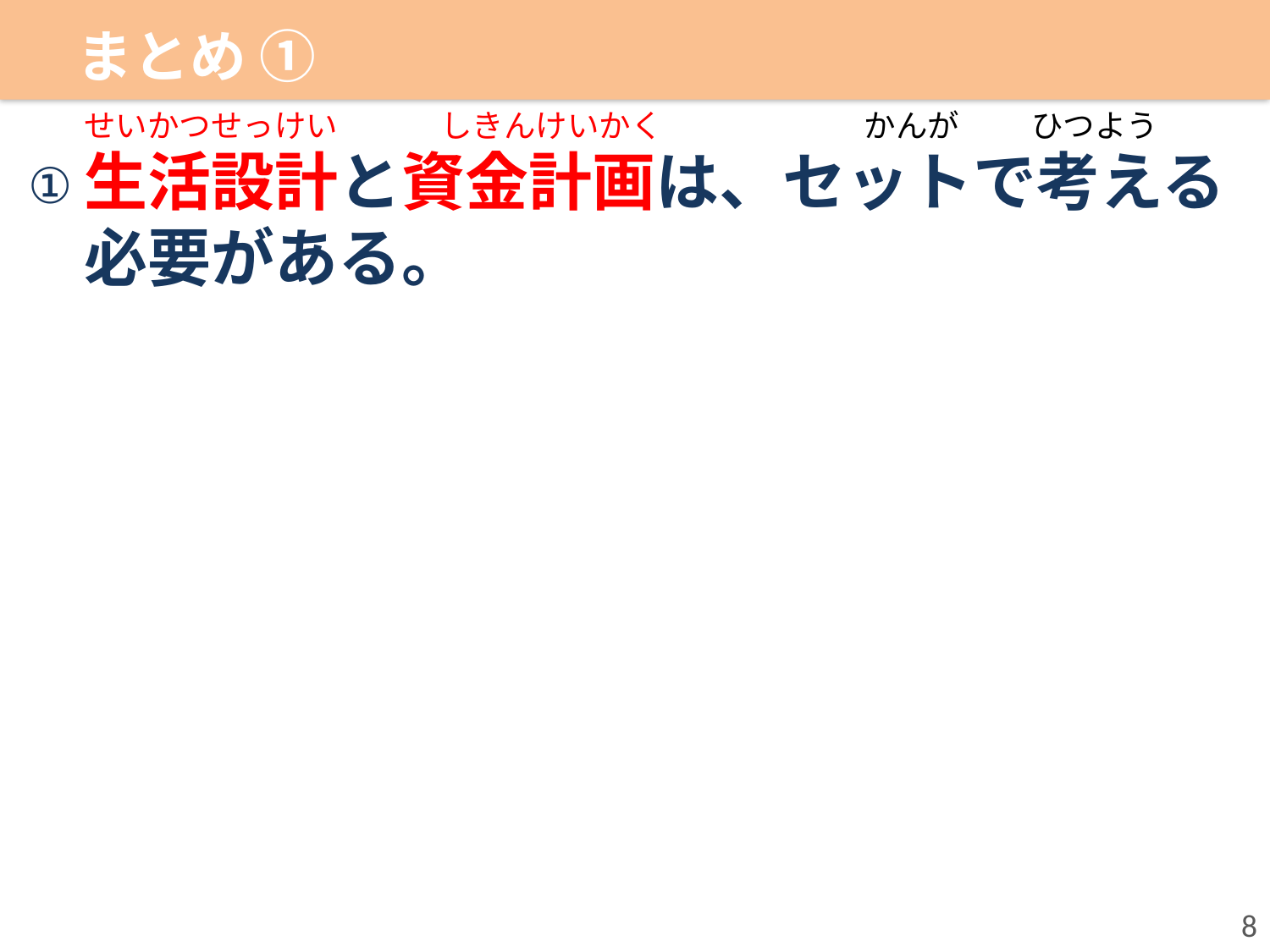

まとめ ①
せいかつせっけい　　　 しきんけいかく                            かんが          ひつよう
①
生活設計と資金計画は、セットで考える必要がある。
8